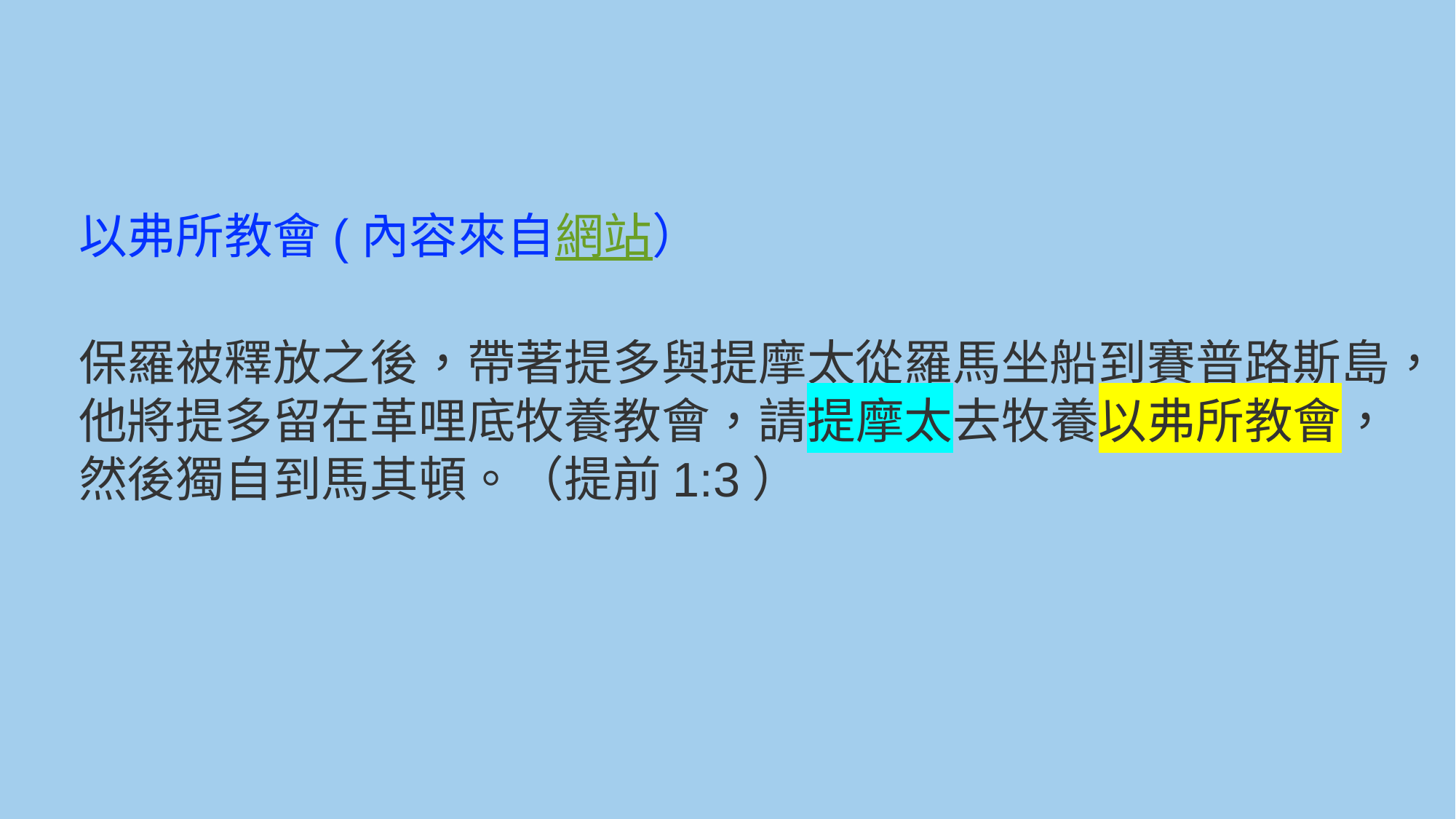

以弗所教會(內容來自網站）
保羅被釋放之後，帶著提多與提摩太從羅馬坐船到賽普路斯島，他將提多留在革哩底牧養教會，請提摩太去牧養以弗所教會，然後獨自到馬其頓。（提前1:3）